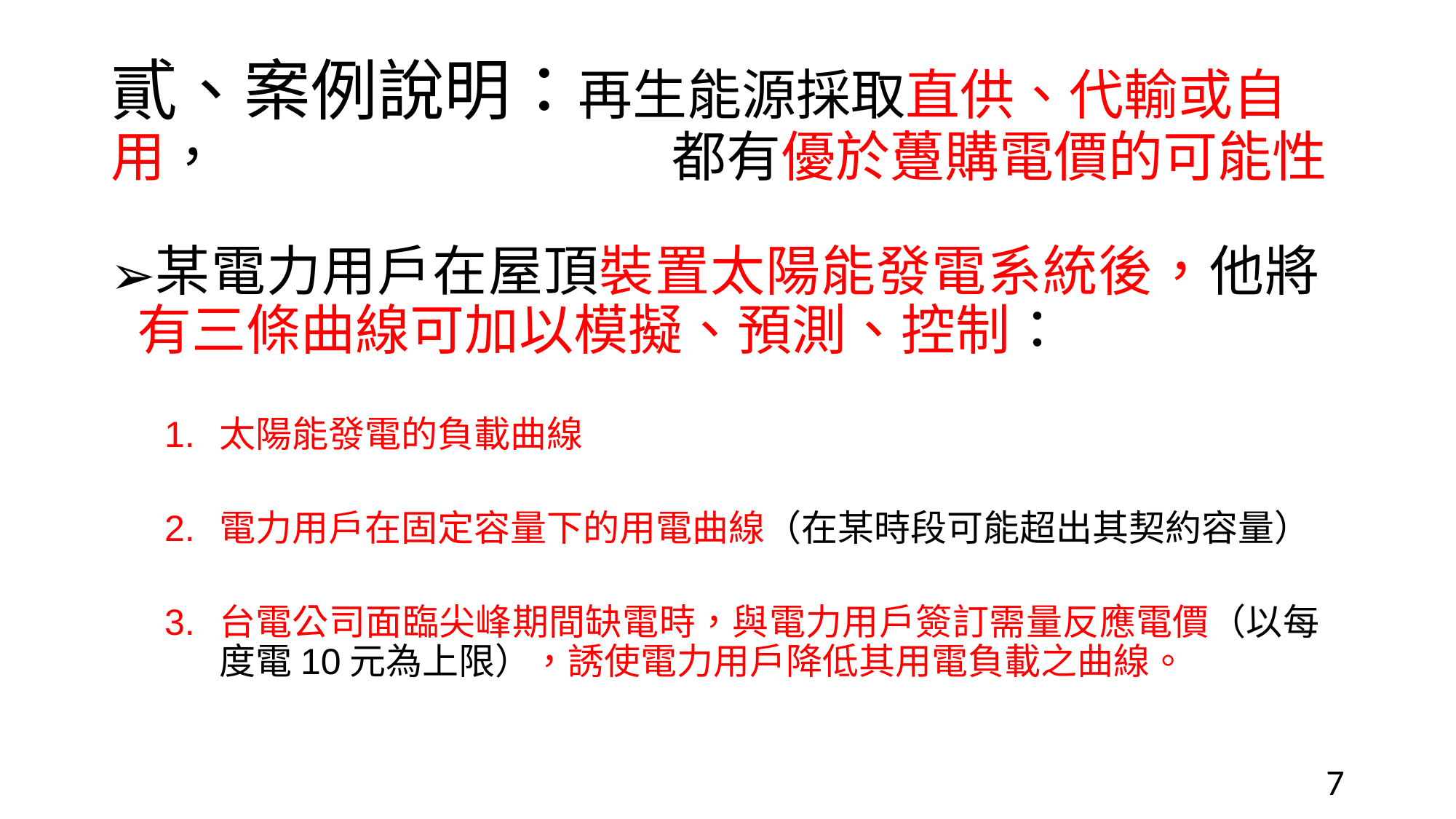

# 貳、案例說明：再生能源採取直供、代輸或自用，				 都有優於躉購電價的可能性
某電力用戶在屋頂裝置太陽能發電系統後，他將有三條曲線可加以模擬、預測、控制：

太陽能發電的負載曲線

電力用戶在固定容量下的用電曲線（在某時段可能超出其契約容量）

台電公司面臨尖峰期間缺電時，與電力用戶簽訂需量反應電價（以每度電10元為上限），誘使電力用戶降低其用電負載之曲線。

7